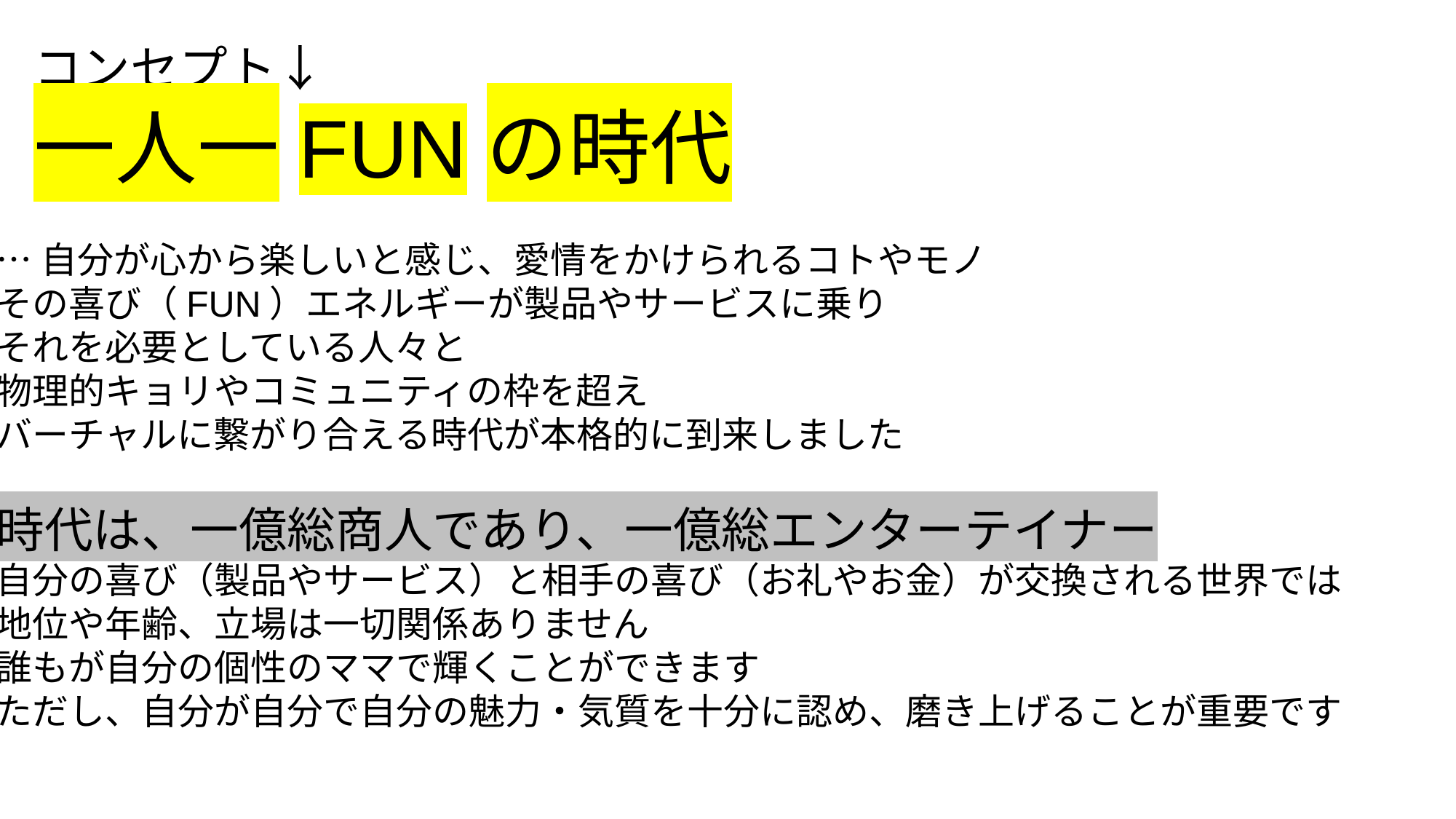

コンセプト↓
一人一FUNの時代
…自分が心から楽しいと感じ、愛情をかけられるコトやモノ
その喜び（FUN）エネルギーが製品やサービスに乗り
それを必要としている人々と
物理的キョリやコミュニティの枠を超え
バーチャルに繋がり合える時代が本格的に到来しました

時代は、一億総商人であり、一億総エンターテイナー
自分の喜び（製品やサービス）と相手の喜び（お礼やお金）が交換される世界では
地位や年齢、立場は一切関係ありません
誰もが自分の個性のママで輝くことができます
ただし、自分が自分で自分の魅力・気質を十分に認め、磨き上げることが重要です